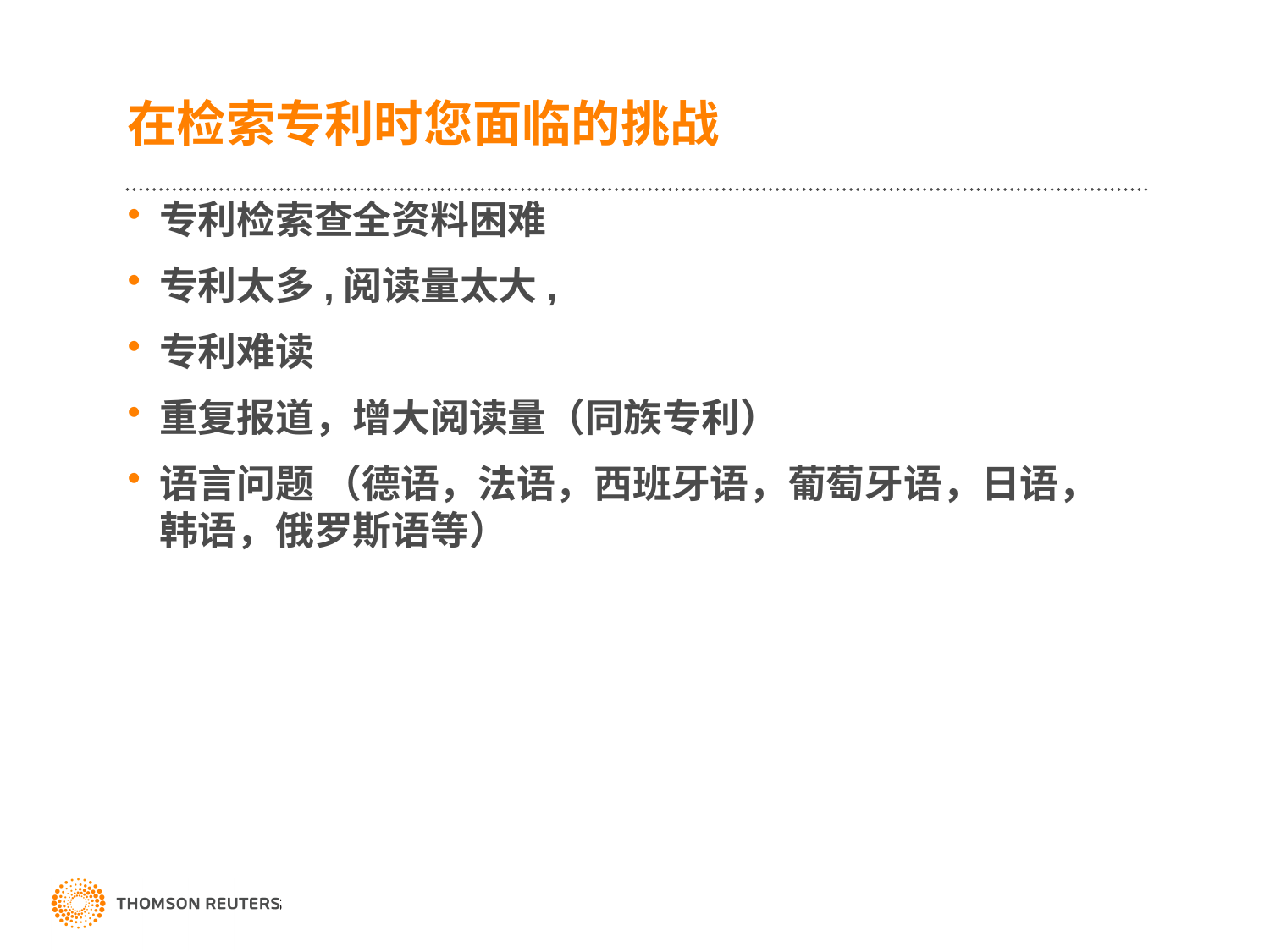

# 在检索专利时您面临的挑战
专利检索查全资料困难
专利太多,阅读量太大,
专利难读
重复报道，增大阅读量（同族专利）
语言问题 （德语，法语，西班牙语，葡萄牙语，日语，韩语，俄罗斯语等）